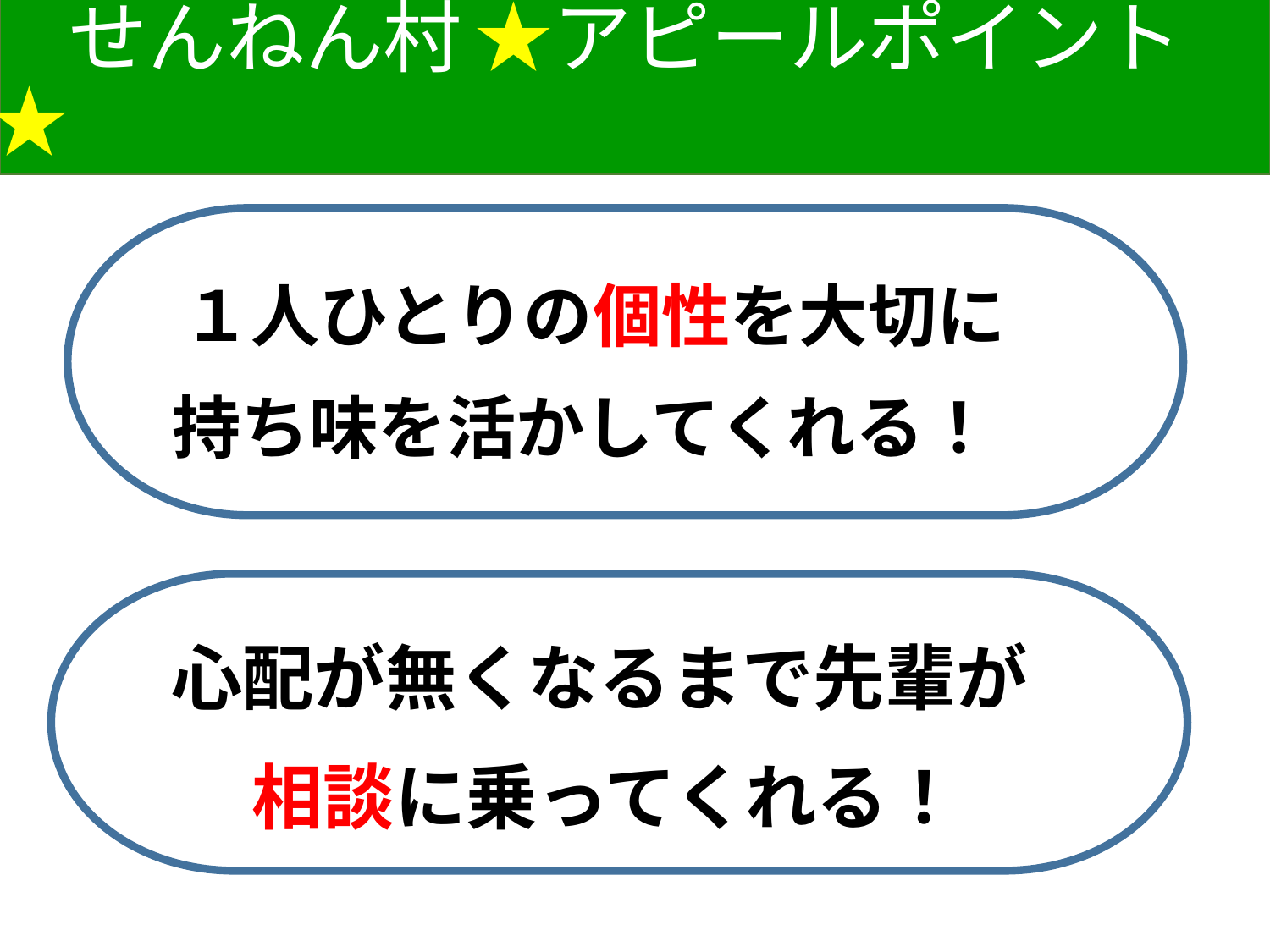

せんねん村 ★アピールポイント★

　　   １人ひとりの個性を大切に

   　  持ち味を活かしてくれる！

　　 心配が無くなるまで先輩が

　    　  相談に乗ってくれる！